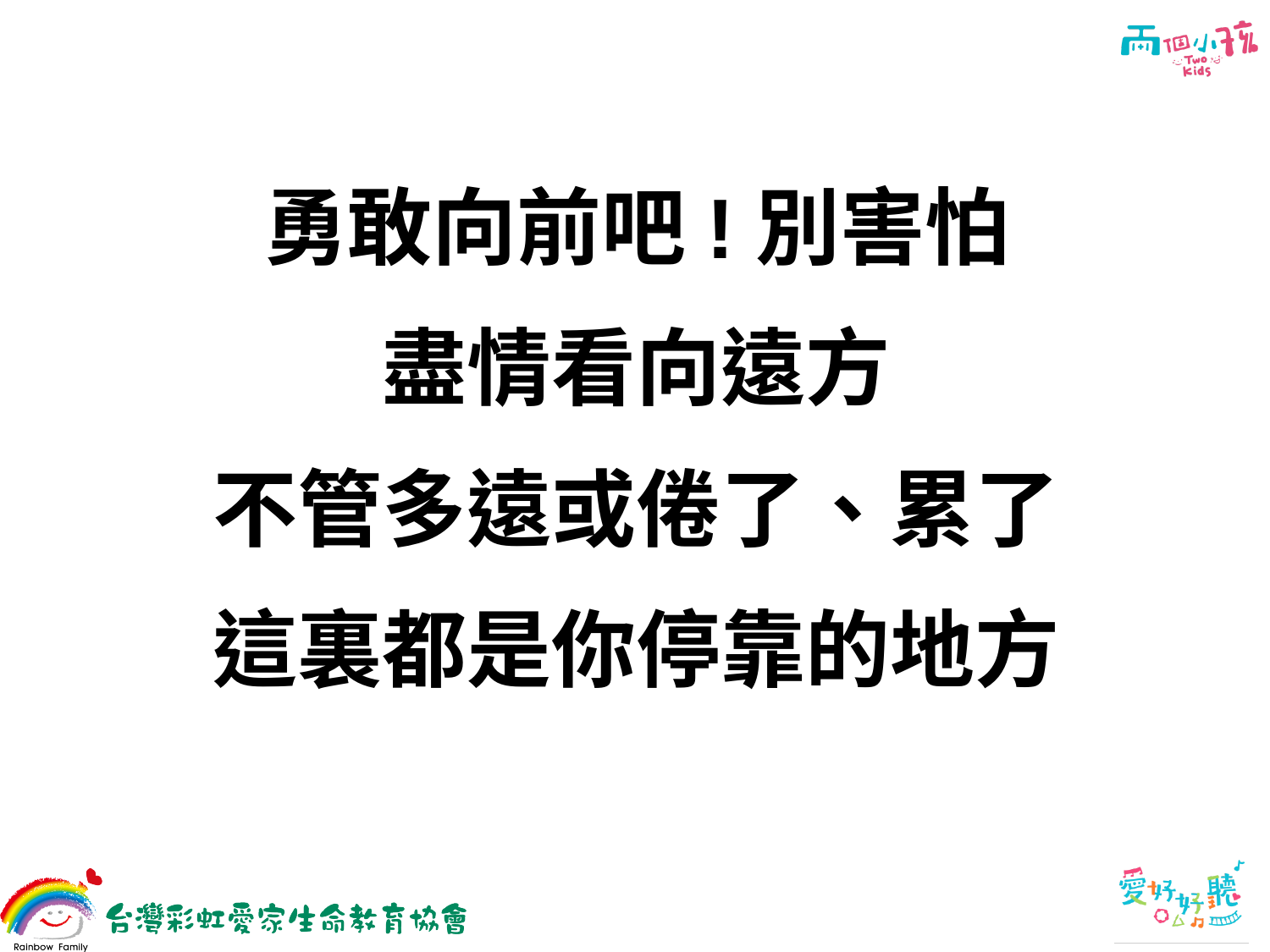

# 勇敢向前吧!別害怕 盡情看向遠方 不管多遠或倦了、累了 這裏都是你停靠的地方